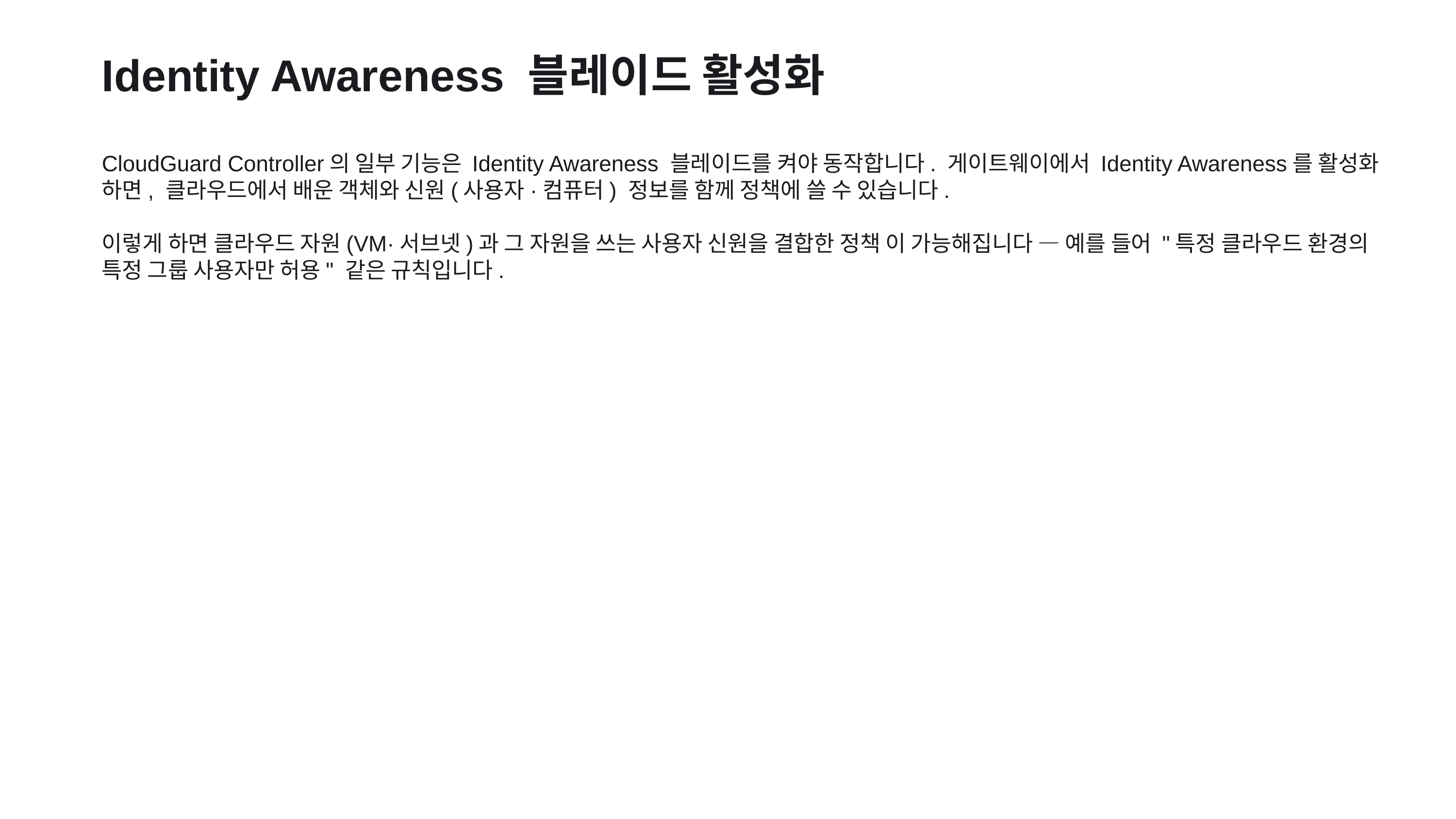

Identity Awareness 블레이드 활성화
CloudGuard Controller의 일부 기능은 Identity Awareness 블레이드를 켜야 동작합니다. 게이트웨이에서 Identity Awareness를 활성화 하면, 클라우드에서 배운 객체와 신원(사용자·컴퓨터) 정보를 함께 정책에 쓸 수 있습니다.

이렇게 하면 클라우드 자원(VM·서브넷)과 그 자원을 쓰는 사용자 신원을 결합한 정책 이 가능해집니다 — 예를 들어 "특정 클라우드 환경의 특정 그룹 사용자만 허용" 같은 규칙입니다.